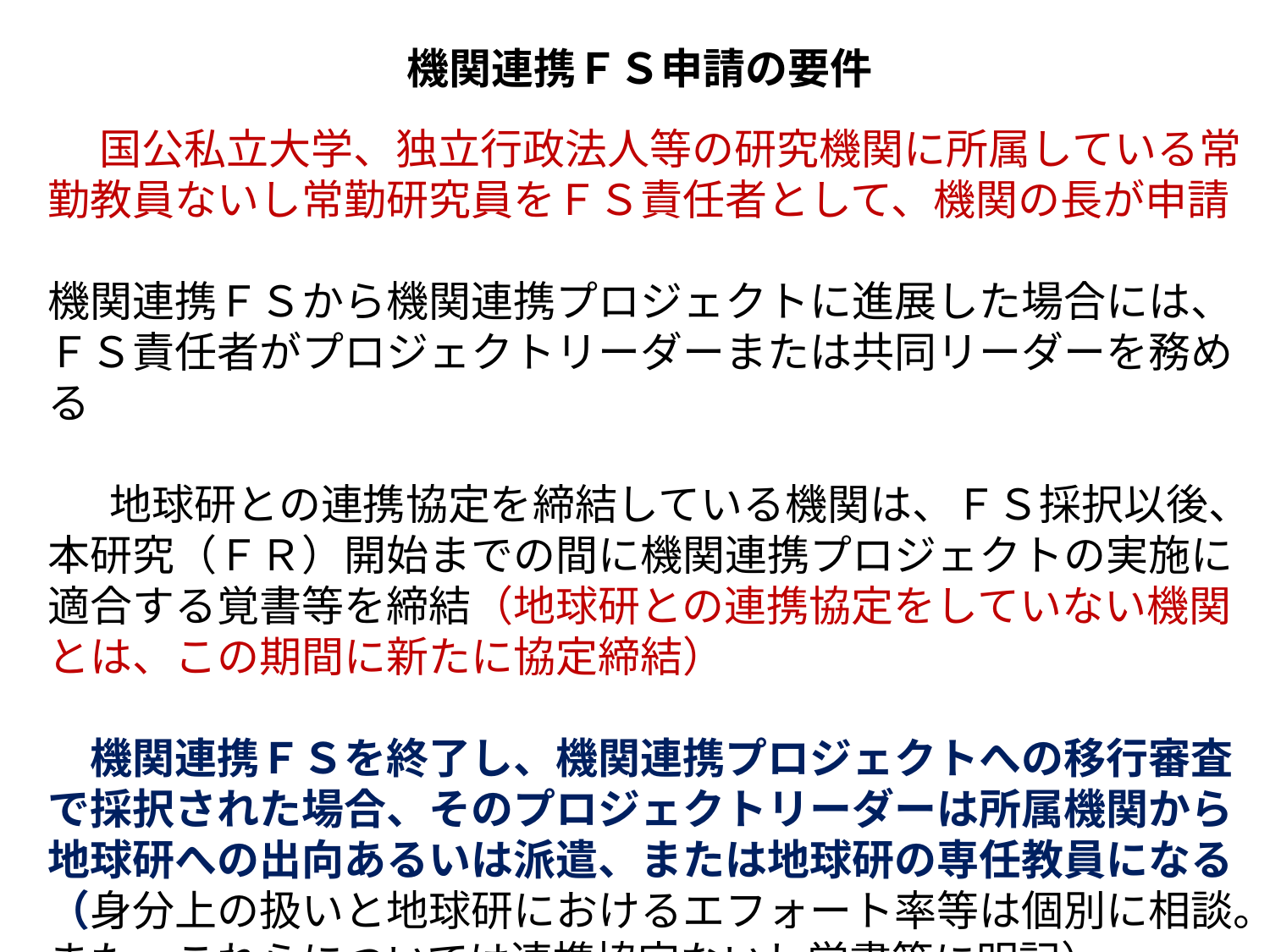

機関連携ＦＳ申請の要件
　 国公私立大学、独立行政法人等の研究機関に所属している常勤教員ないし常勤研究員をＦＳ責任者として、機関の長が申請

機関連携ＦＳから機関連携プロジェクトに進展した場合には、ＦＳ責任者がプロジェクトリーダーまたは共同リーダーを務める
 　地球研との連携協定を締結している機関は、ＦＳ採択以後、本研究（ＦＲ）開始までの間に機関連携プロジェクトの実施に適合する覚書等を締結（地球研との連携協定をしていない機関とは、この期間に新たに協定締結）
 
　機関連携ＦＳを終了し、機関連携プロジェクトへの移行審査で採択された場合、そのプロジェクトリーダーは所属機関から地球研への出向あるいは派遣、または地球研の専任教員になる
（身分上の扱いと地球研におけるエフォート率等は個別に相談。また、これらについては連携協定ないし覚書等に明記）